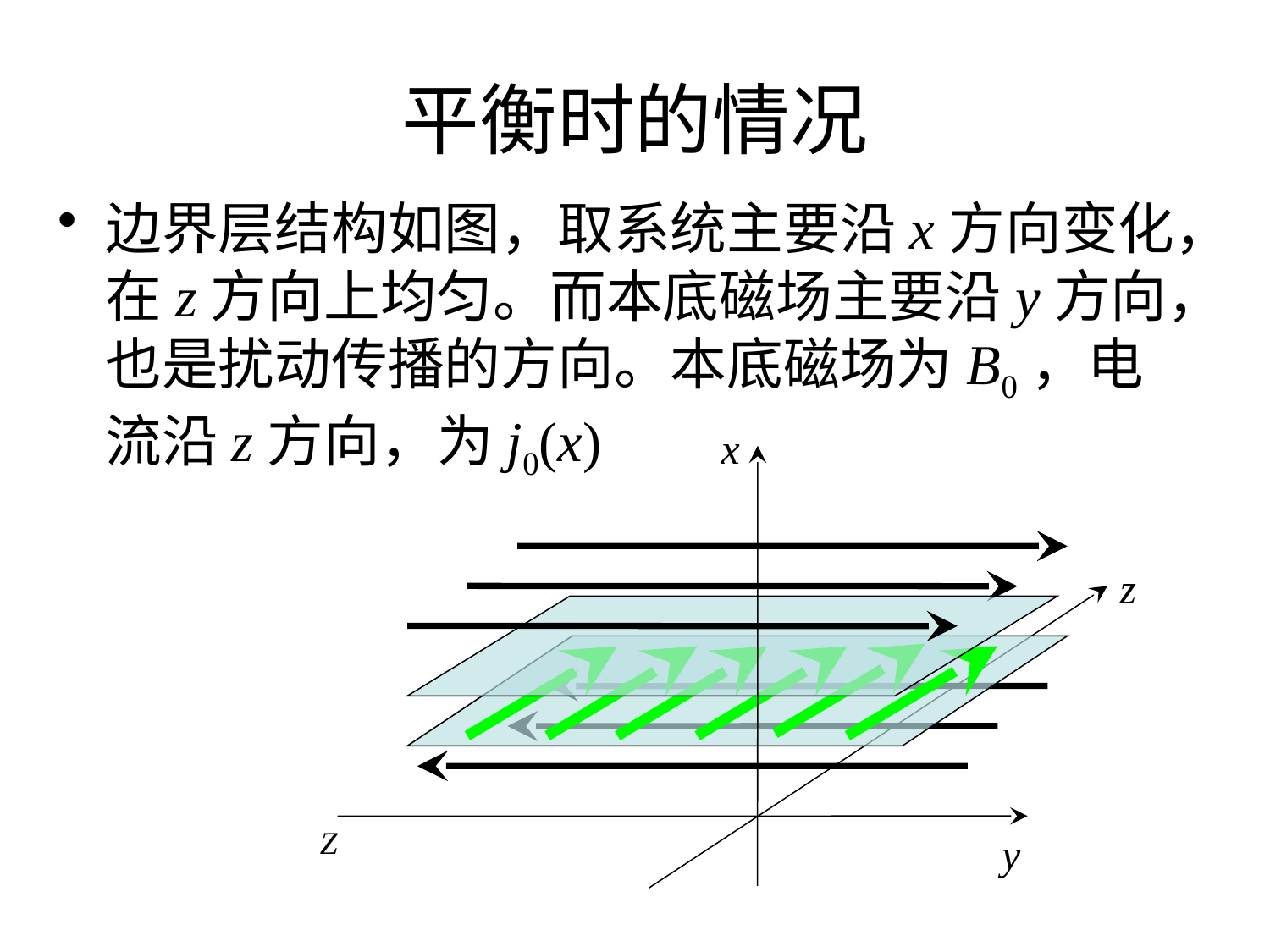

# 平衡时的情况
边界层结构如图，取系统主要沿x方向变化，在z方向上均匀。而本底磁场主要沿y方向，也是扰动传播的方向。本底磁场为B0，电流沿z方向，为j0(x)

x

z

Z

y